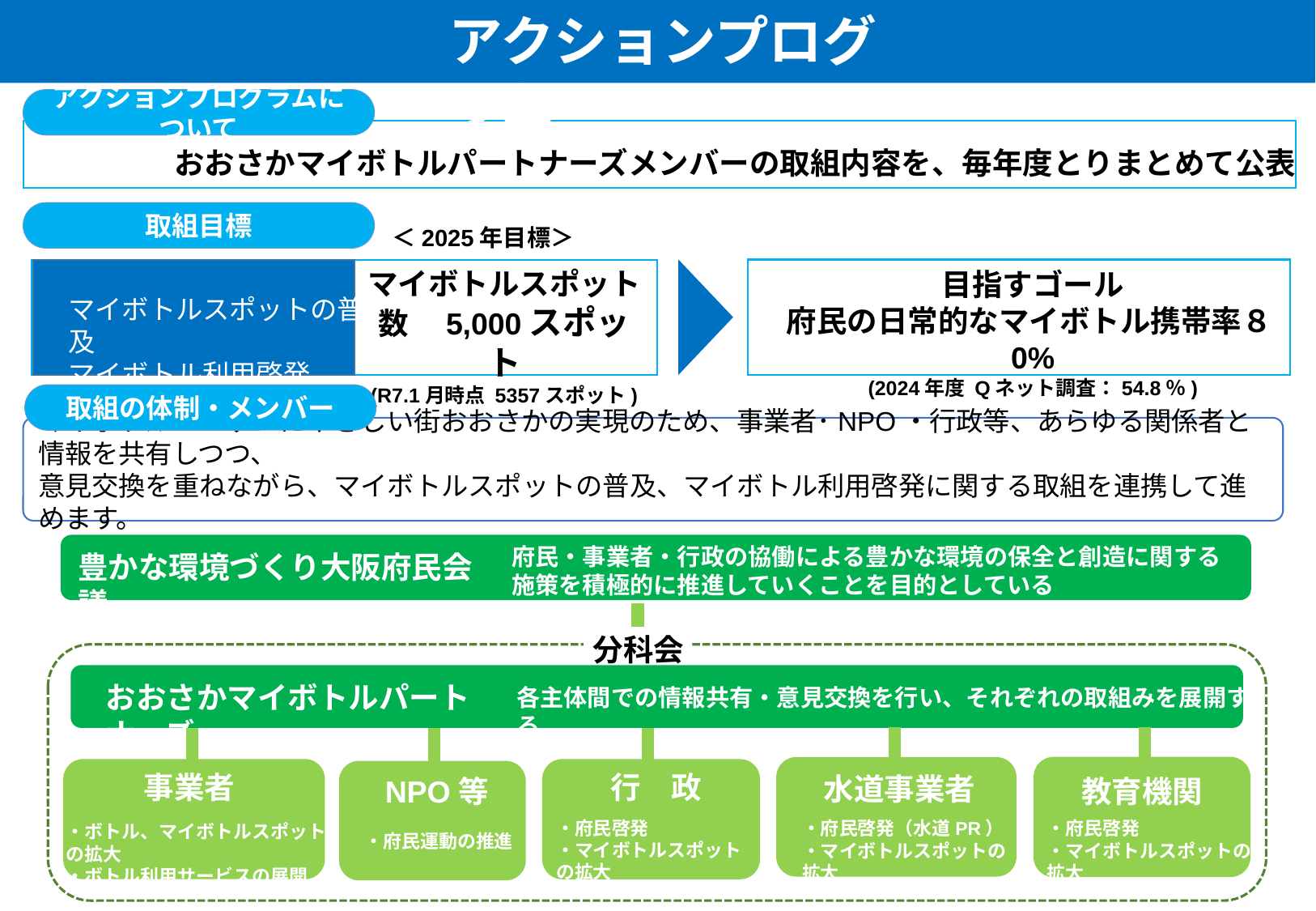

アクションプログラム
アクションプログラムについて

おおさかマイボトルパートナーズメンバーの取組内容を、毎年度とりまとめて公表
取組目標
　＜2025年目標＞
マイボトルスポット数　5,000スポット
(R7.1月時点 5357スポット)

目指すゴール
府民の日常的なマイボトル携帯率８0%
(2024年度 Qネット調査：54.8％)

マイボトルスポットの普及
マイボトル利用啓発

取組の体制・メンバー
マイボトルユーザーにやさしい街おおさかの実現のため、事業者･NPO・行政等、あらゆる関係者と情報を共有しつつ、
意見交換を重ねながら、マイボトルスポットの普及、マイボトル利用啓発に関する取組を連携して進めます。

府民・事業者・行政の協働による豊かな環境の保全と創造に関する施策を積極的に推進していくことを目的としている
豊かな環境づくり大阪府民会議
分科会

おおさかマイボトルパートナーズ
各主体間での情報共有・意見交換を行い、それぞれの取組みを展開する

行　政
事業者
水道事業者
教育機関
NPO等
・府民啓発
・マイボトルスポットの拡大
・府民啓発（水道PR）
・マイボトルスポットの拡大
・府民啓発
・マイボトルスポットの拡大
・ボトル、マイボトルスポットの拡大
・ボトル利用サービスの展開
・府民運動の推進